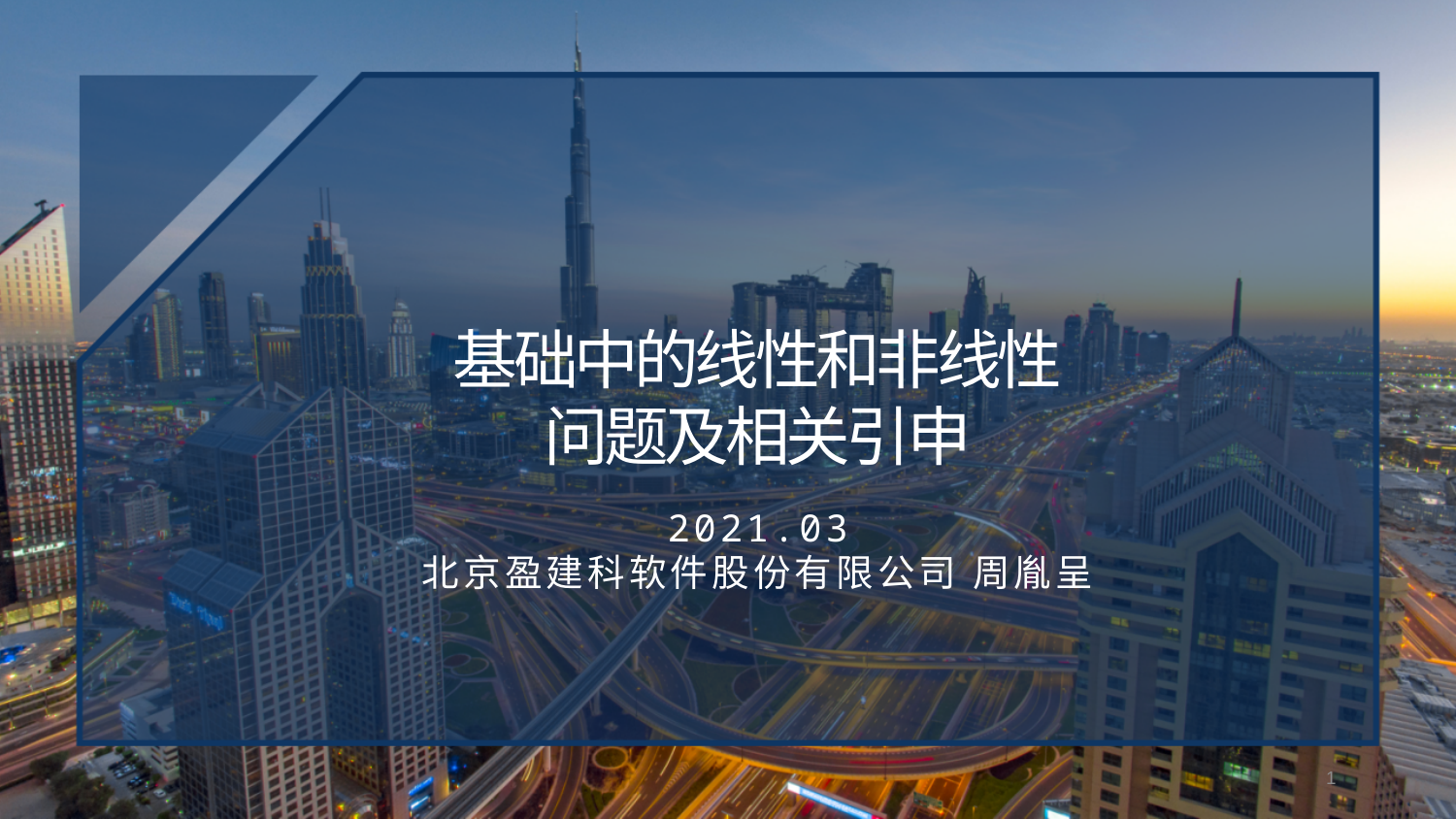

基础中的线性和非线性
问题及相关引申
2021.03
北京盈建科软件股份有限公司 周胤呈
1